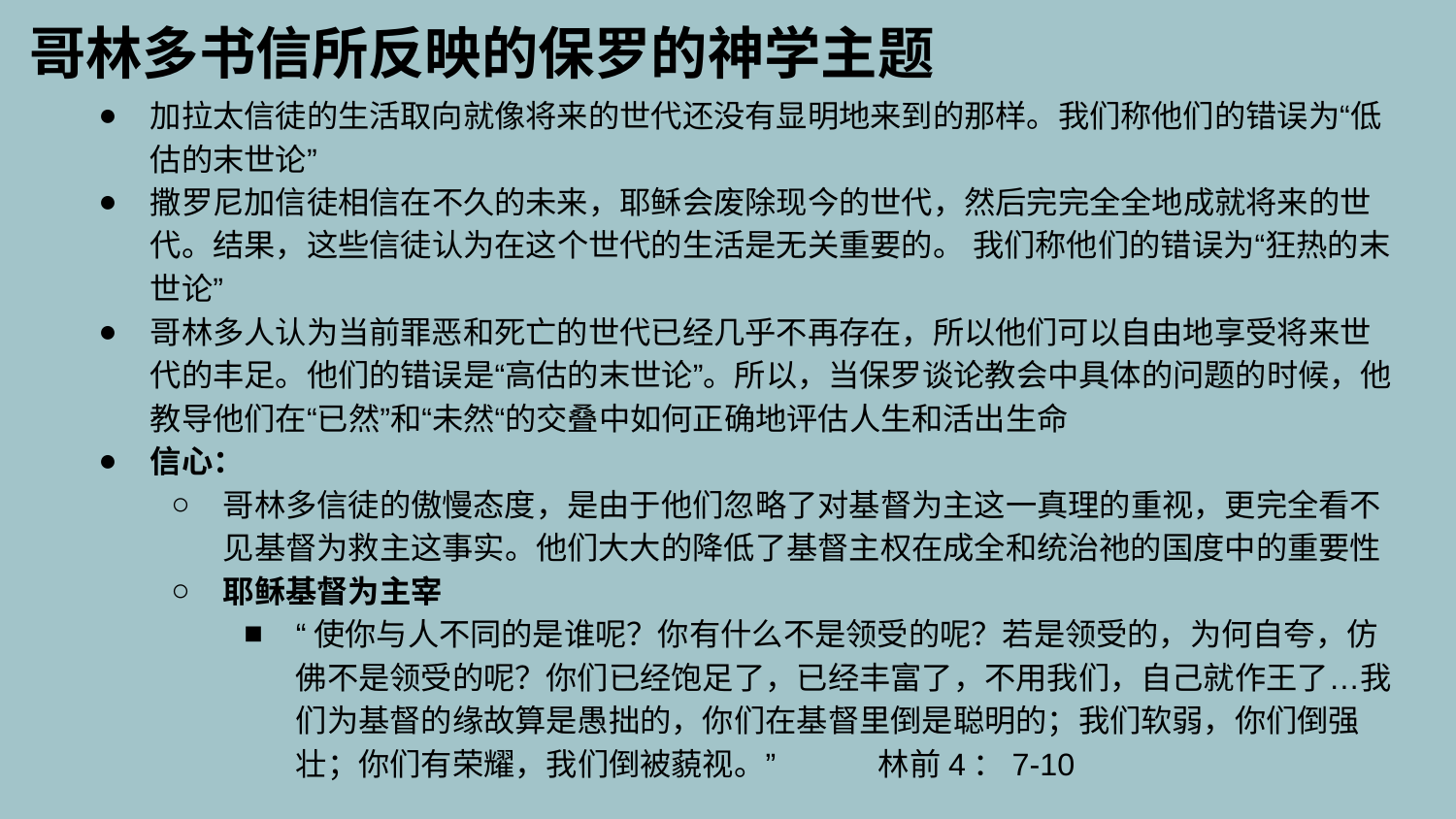

哥林多书信所反映的​​保罗的神学主题

加拉太信徒的生活取向就像将来的世代还没有显明地来到的那样。我们称他们的错误为“低估的末世论”
撒罗尼加信徒相信在不久的未来，耶稣会废除现今的世代，然后完完全全地成就将来的世代。结果，这些信徒认为在这个世代的生活是无关重要的。 我们称他们的错误为“狂热的末世论”
哥林多人认为当前罪恶和死亡的世代已经几乎不再存在，所以他们可以自由地享受将来世代的丰足。他们的错误是“高估的末世论”。所以，当保罗谈论教会中具体的问题的时候，他教导他们在“已然”和“未然“的交叠中如何正确地评估人生和活出生命
信心：
哥林多信徒的傲慢态度，是由于他们忽略了对基督为主这一真理的重视，更完全看不见基督为救主这事实。他们大大的降低了基督主权在成全和统治祂的国度中的重要性​​
耶稣基督为主宰
“使你与人不同的是谁呢？你有什么不是领受的呢？若是领受的，为何自夸，仿佛不是领受的呢？你们已经饱足了，已经丰富了，不用我们，自己就作王了…我们为基督的缘故算是愚拙的，你们在基督里倒是聪明的；我们软弱，你们倒强壮；你们有荣耀，我们倒被藐视。”	林前4：7-10